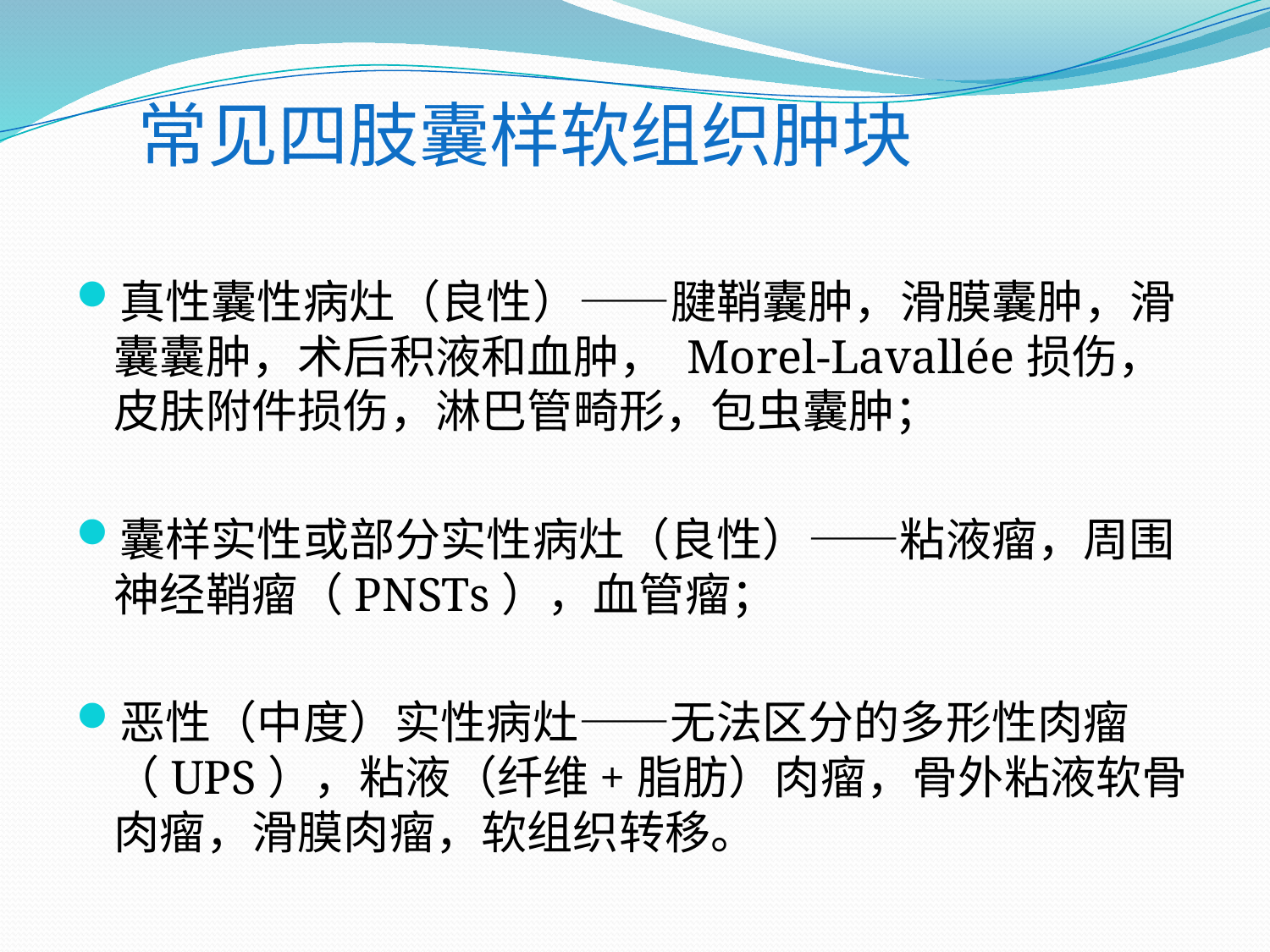

常见四肢囊样软组织肿块

真性囊性病灶（良性）——腱鞘囊肿，滑膜囊肿，滑囊囊肿，术后积液和血肿， Morel-Lavallée损伤，皮肤附件损伤，淋巴管畸形，包虫囊肿；

囊样实性或部分实性病灶（良性）——粘液瘤，周围神经鞘瘤（PNSTs），血管瘤；

恶性（中度）实性病灶——无法区分的多形性肉瘤（UPS），粘液（纤维+脂肪）肉瘤，骨外粘液软骨肉瘤，滑膜肉瘤，软组织转移。